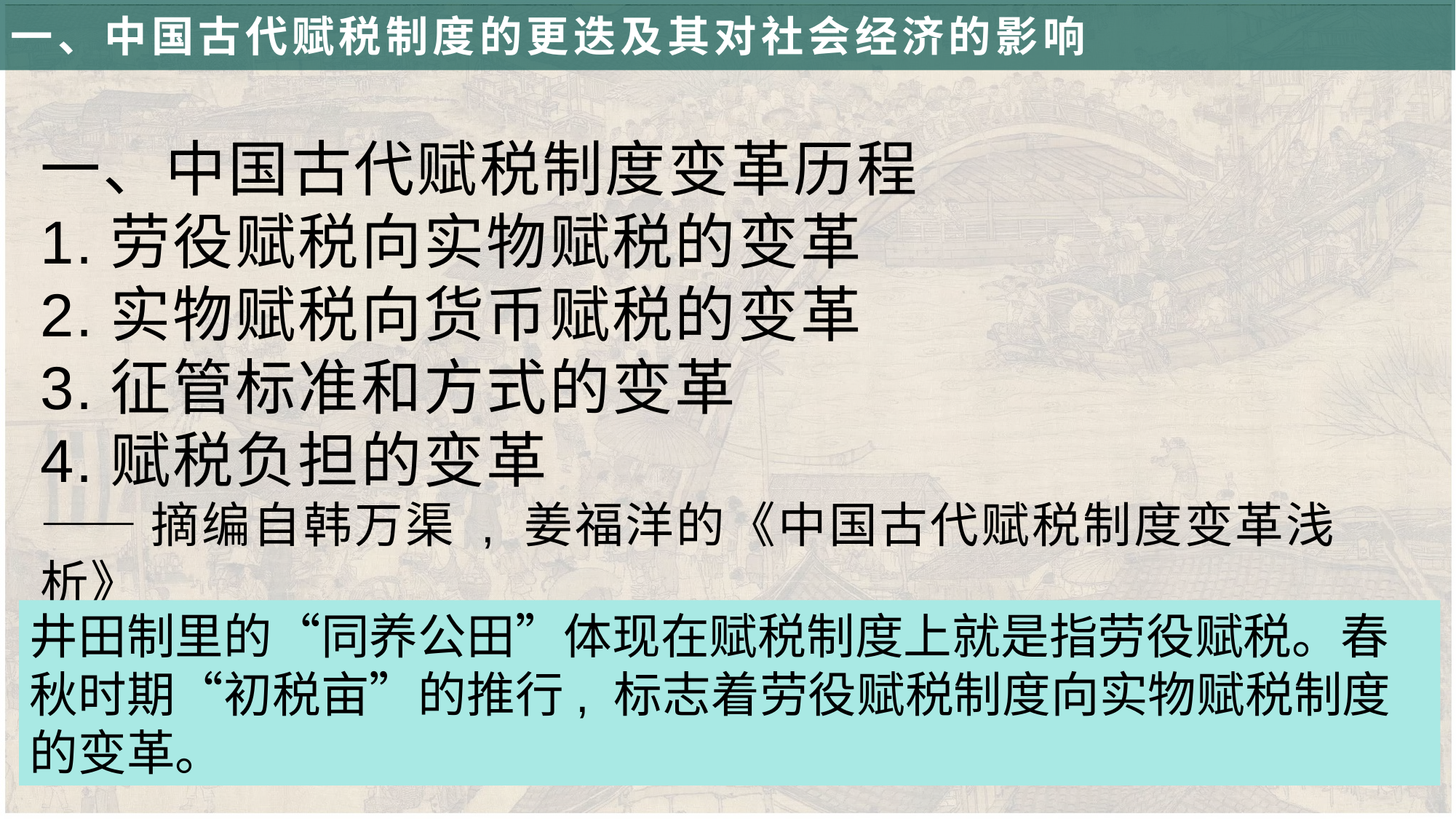

# 一、中国古代赋税制度的更迭及其对社会经济的影响
一、中国古代赋税制度变革历程
1.劳役赋税向实物赋税的变革
2.实物赋税向货币赋税的变革
3.征管标准和方式的变革
4.赋税负担的变革
——摘编自韩万渠 , 姜福洋的《中国古代赋税制度变革浅析》
井田制里的“同养公田”体现在赋税制度上就是指劳役赋税。春秋时期“初税亩”的推行, 标志着劳役赋税制度向实物赋税制度的变革。